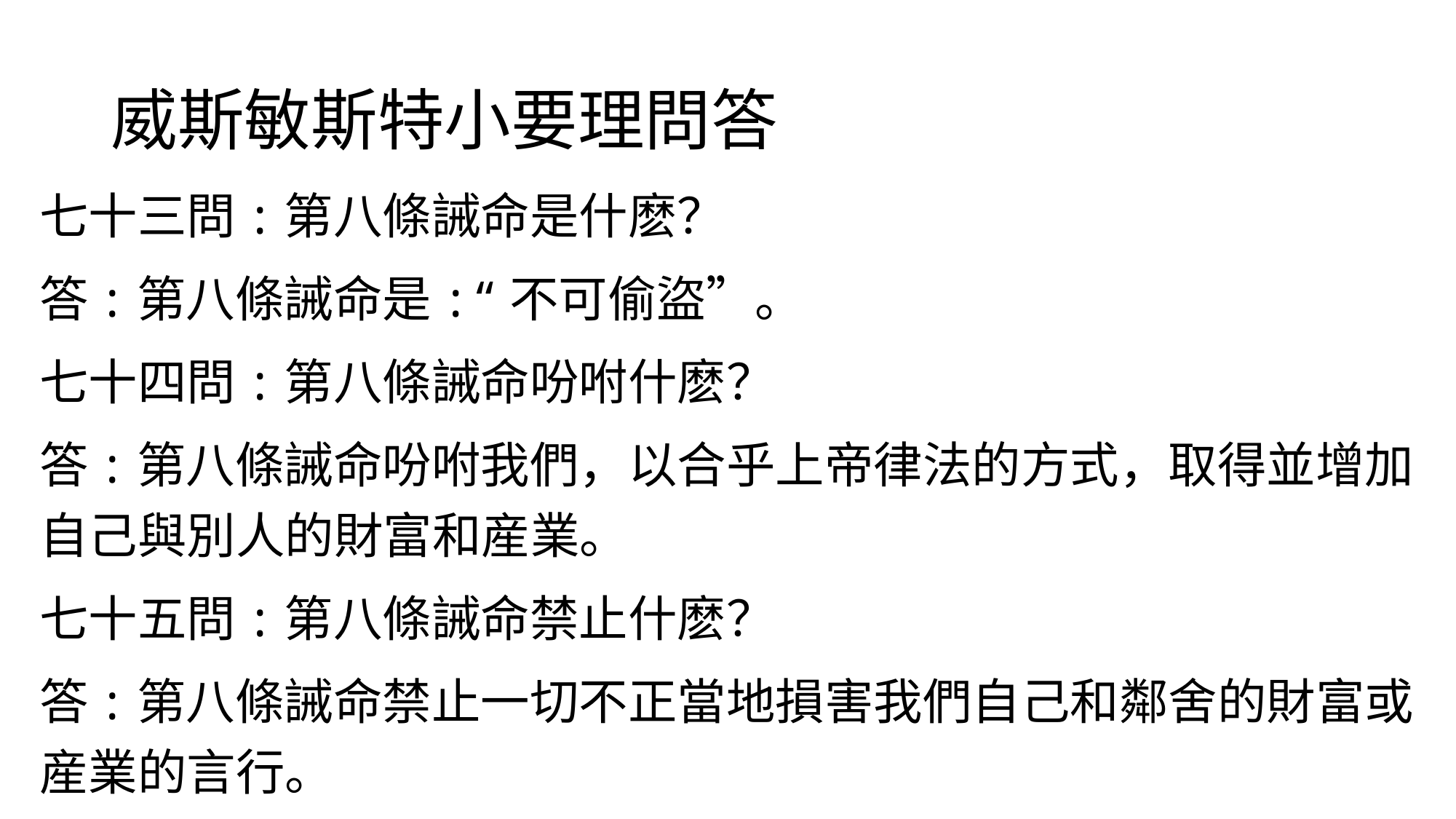

# 威斯敏斯特小要理問答
七十三問:第八條誡命是什麽？
答:第八條誡命是:“不可偷盜”。
七十四問:第八條誡命吩咐什麽？
答:第八條誡命吩咐我們，以合乎上帝律法的方式，取得並增加自己與別人的財富和産業。
七十五問:第八條誡命禁止什麽？
答:第八條誡命禁止一切不正當地損害我們自己和鄰舍的財富或産業的言行。